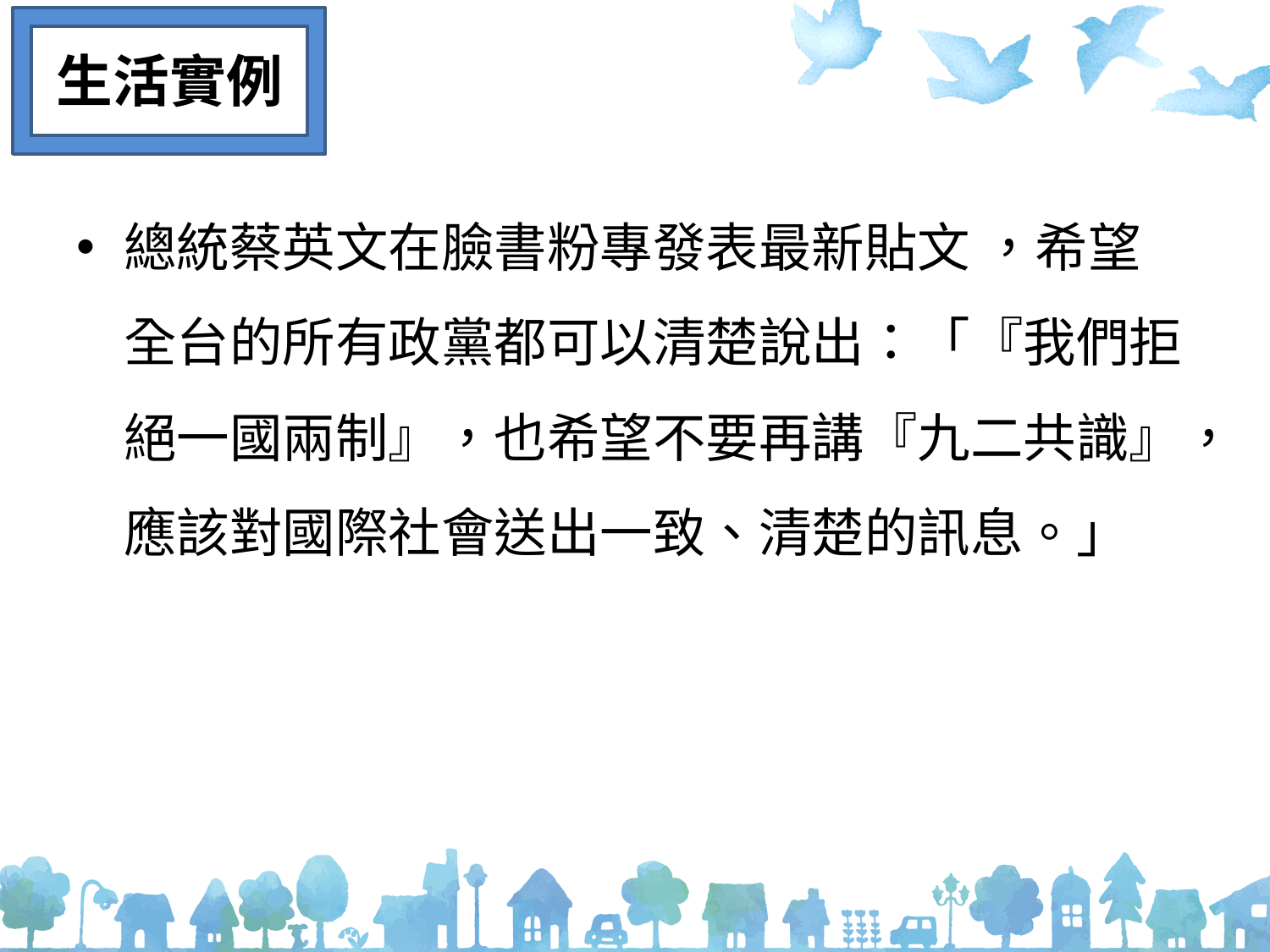

生活實例
總統蔡英文在臉書粉專發表最新貼文 ，希望全台的所有政黨都可以清楚說出：「『我們拒絕一國兩制』，也希望不要再講『九二共識』，應該對國際社會送出一致、清楚的訊息。」